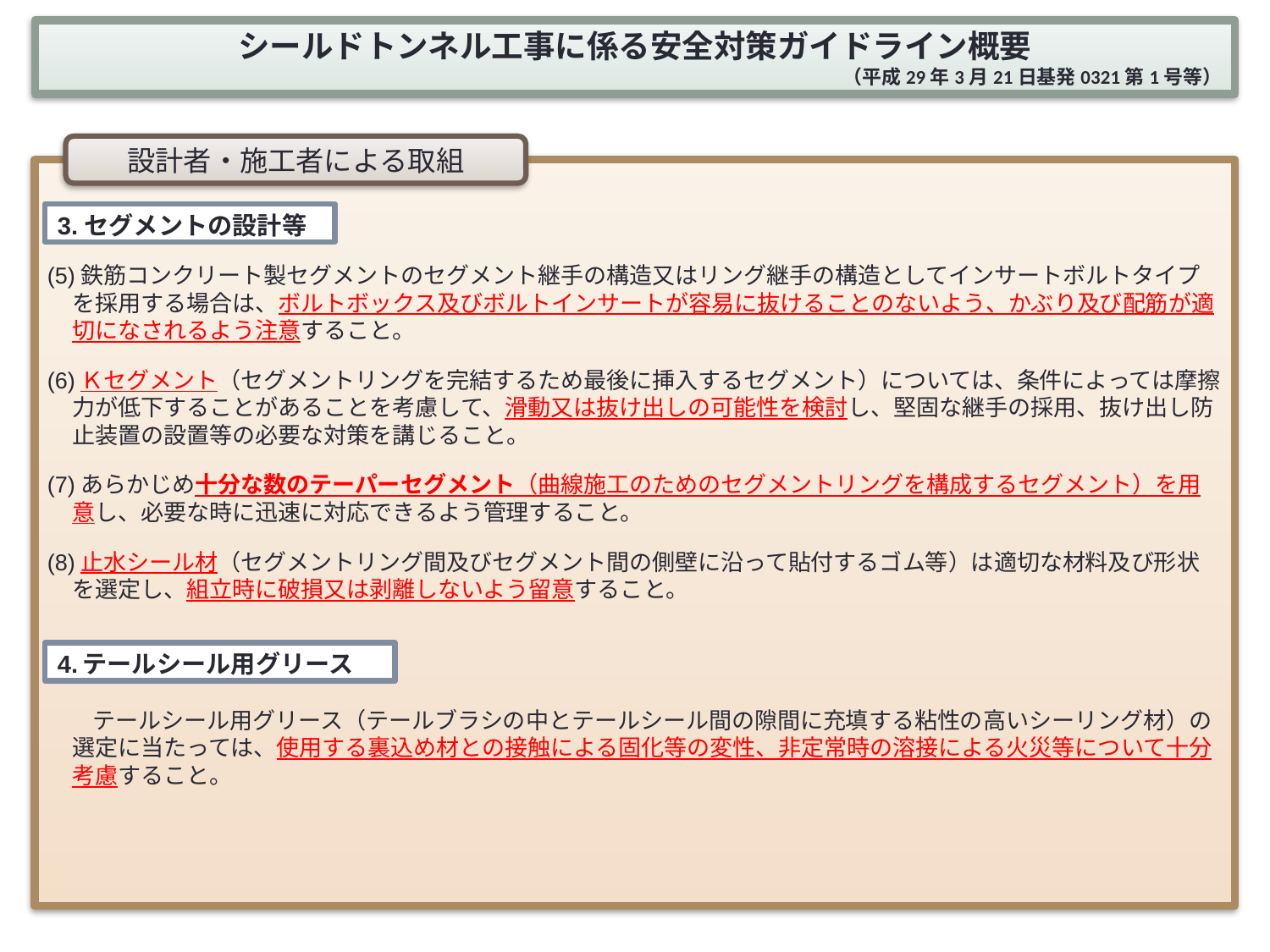

シールドトンネル工事に係る安全対策ガイドライン概要
（平成29年3月21日基発0321第1号等）
設計者・施工者による取組

(5)鉄筋コンクリート製セグメントのセグメント継手の構造又はリング継手の構造としてインサートボルトタイプを採用する場合は、ボルトボックス及びボルトインサートが容易に抜けることのないよう、かぶり及び配筋が適切になされるよう注意すること。

(6)Ｋセグメント（セグメントリングを完結するため最後に挿入するセグメント）については、条件によっては摩擦力が低下することがあることを考慮して、滑動又は抜け出しの可能性を検討し、堅固な継手の採用、抜け出し防止装置の設置等の必要な対策を講じること。

(7)あらかじめ十分な数のテーパーセグメント（曲線施工のためのセグメントリングを構成するセグメント）を用意し、必要な時に迅速に対応できるよう管理すること。

(8)止水シール材（セグメントリング間及びセグメント間の側壁に沿って貼付するゴム等）は適切な材料及び形状を選定し、組立時に破損又は剥離しないよう留意すること。

　　テールシール用グリース（テールブラシの中とテールシール間の隙間に充填する粘性の高いシーリング材）の選定に当たっては、使用する裏込め材との接触による固化等の変性、非定常時の溶接による火災等について十分考慮すること。
3.セグメントの設計等
4.	テールシール用グリース
3
2.シールドマシン